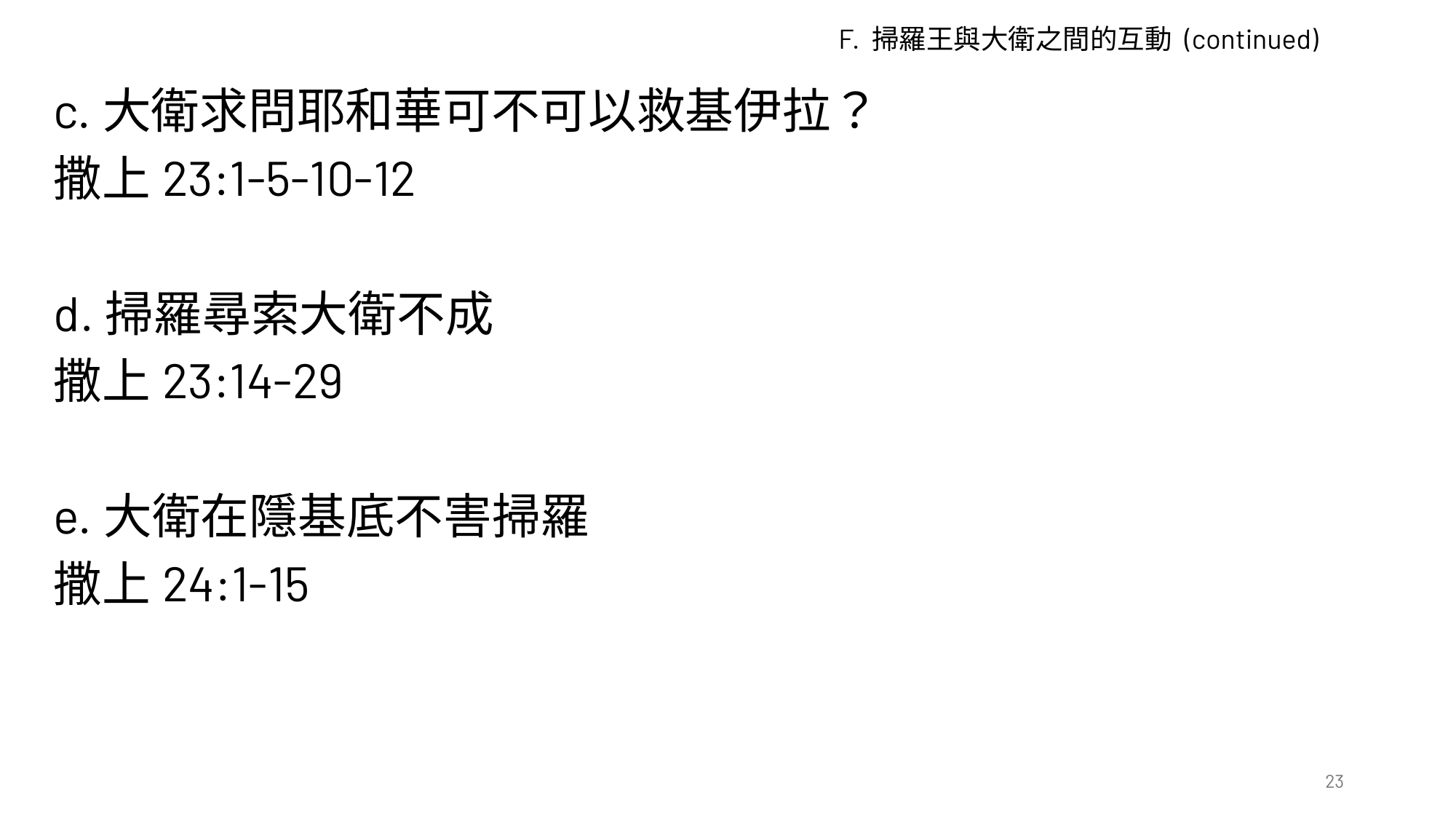

F. 掃羅王與大衛之間的互動 (continued)
c.大衛求問耶和華可不可以救基伊拉？
撒上23:1-5-10-12

d.掃羅尋索大衛不成
撒上23:14-29

e.大衛在隱基底不害掃羅
撒上24:1-15

23